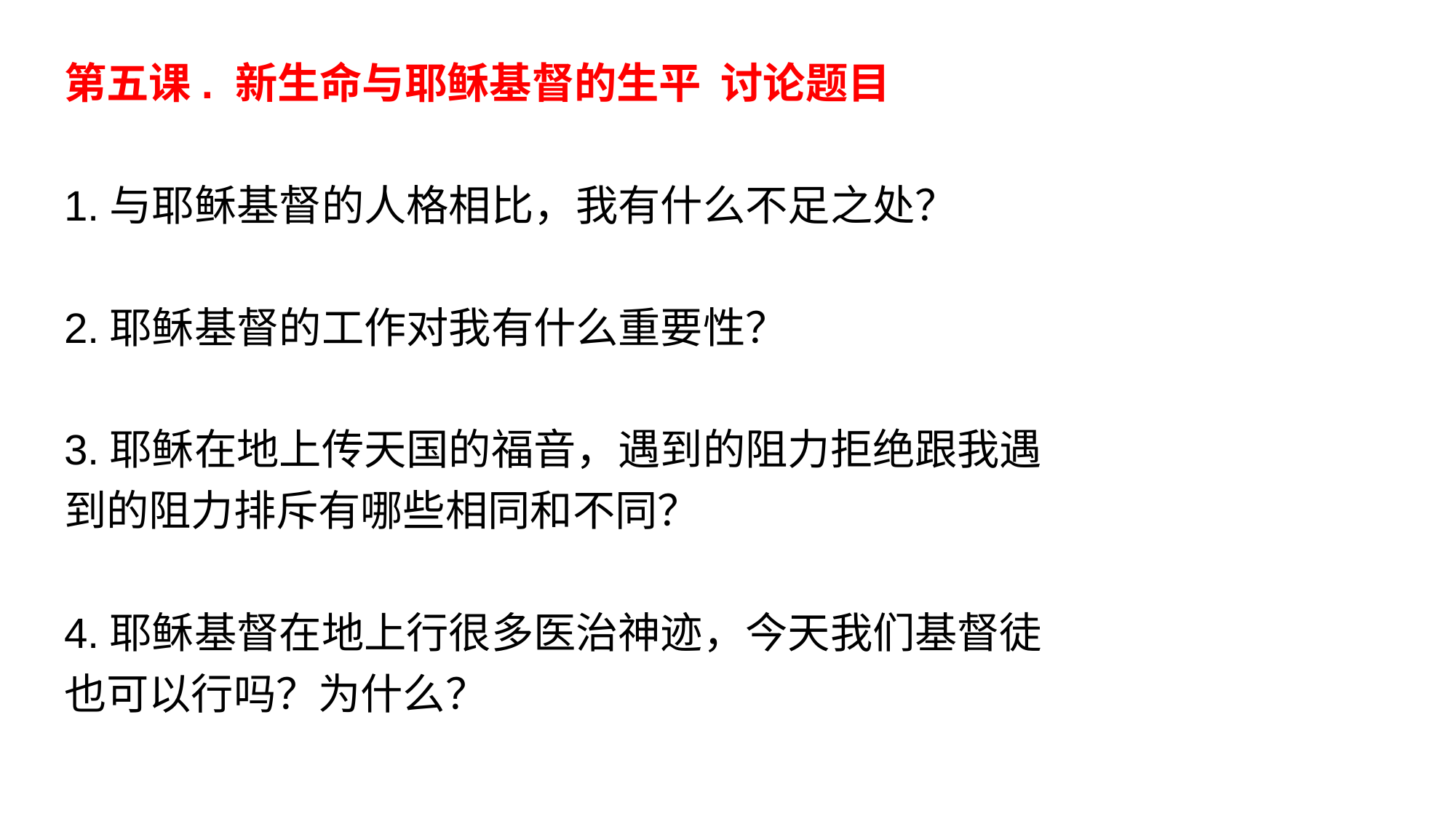

第五课. 新生命与耶稣基督的生平  讨论题目

1.与耶稣基督的人格相比，我有什么不足之处？

2.耶稣基督的工作对我有什么重要性？

3.耶稣在地上传天国的福音，遇到的阻力拒绝跟我遇到的阻力排斥有哪些相同和不同？

4.耶稣基督在地上行很多医治神迹，今天我们基督徒也可以行吗？为什么？